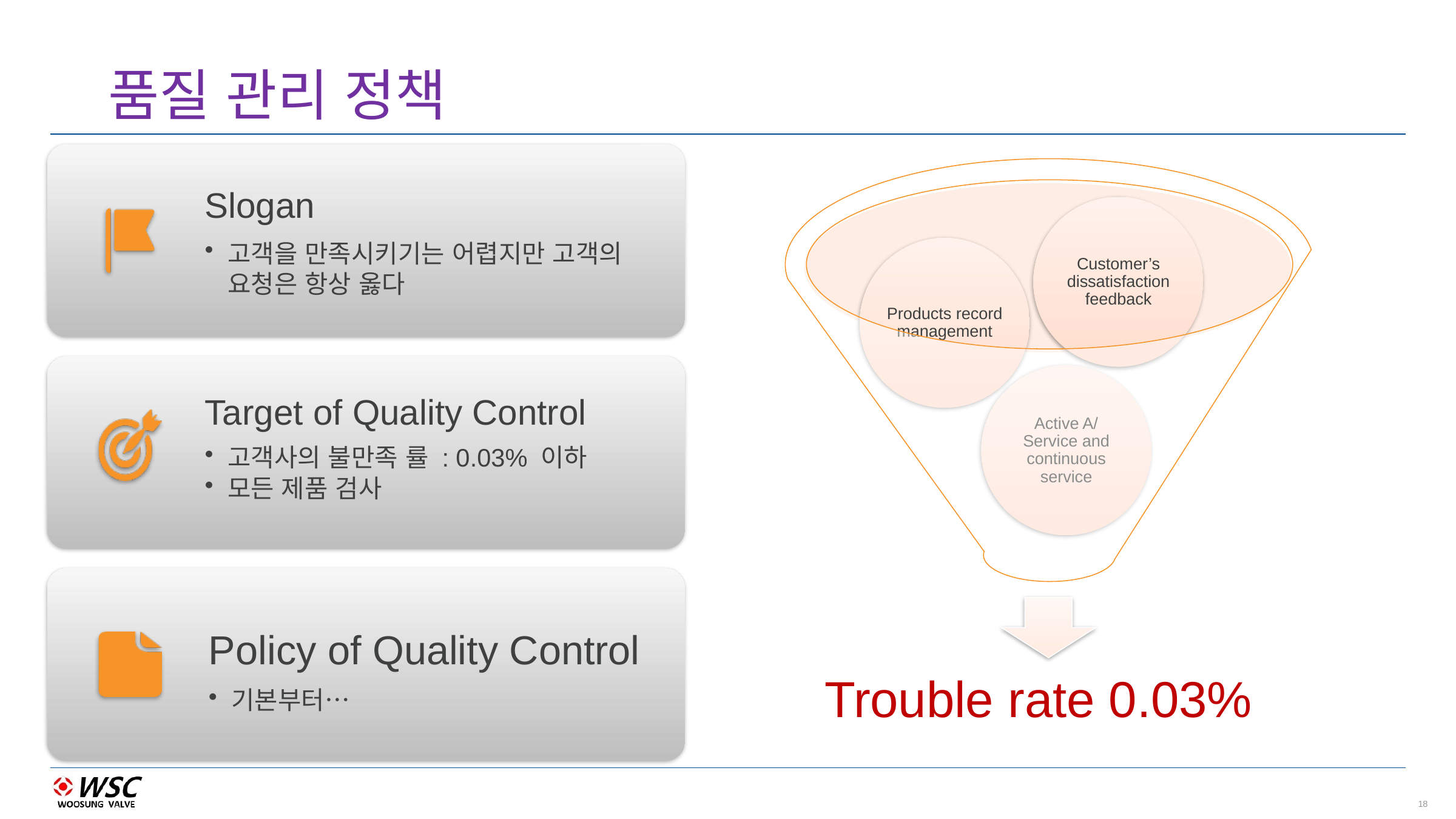

품질 관리 정책

Slogan
고객을 만족시키기는 어렵지만 고객의 요청은 항상 옳다

Target of Quality Control
고객사의 불만족 률 : 0.03% 이하
모든 제품 검사

Policy of Quality Control
기본부터…

Active A/Service and continuous service
Products record management
Customer’s dissatisfaction feedback
Trouble rate 0.03%